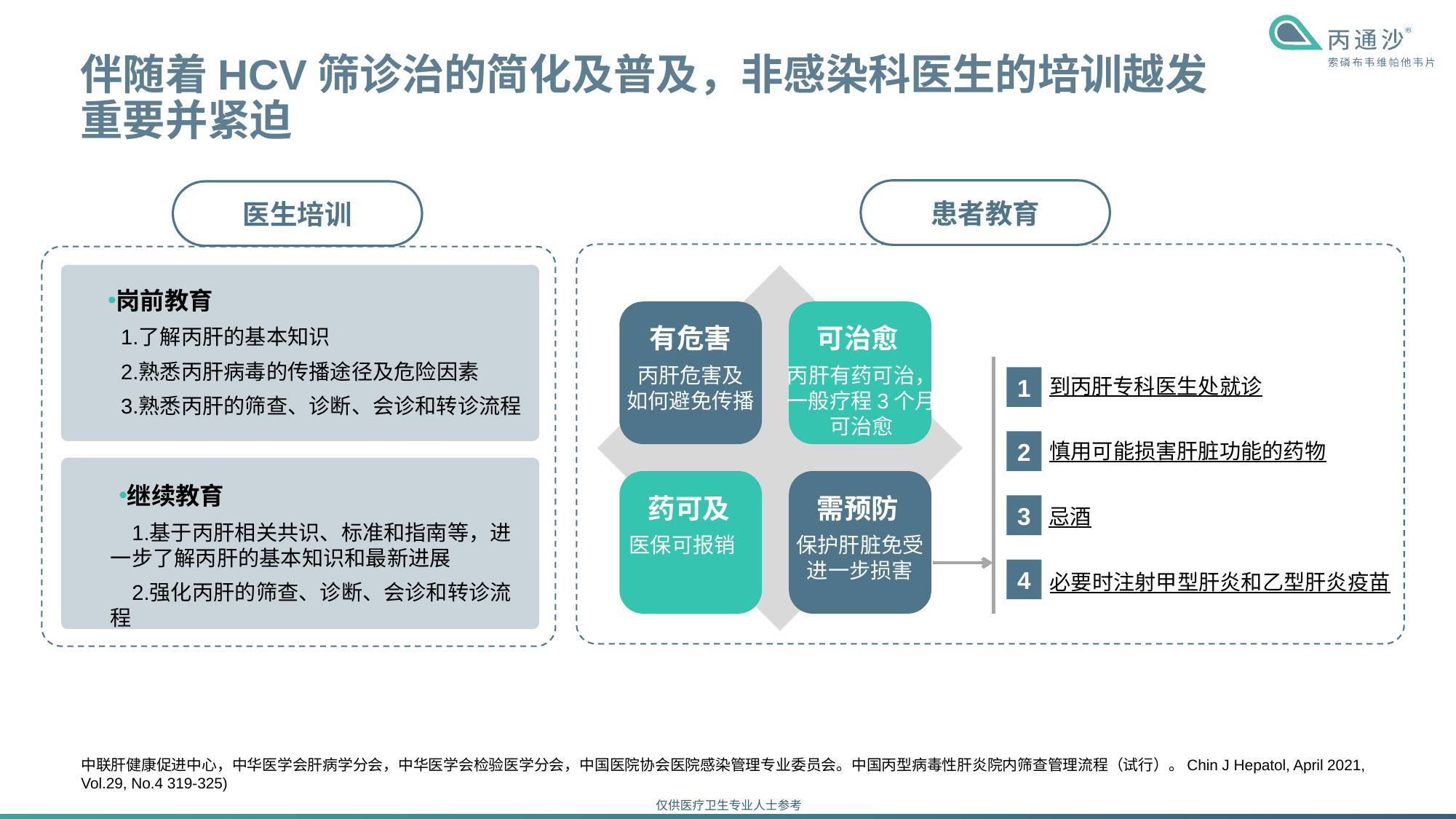

# 伴随着HCV筛诊治的简化及普及，非感染科医生的培训越发重要并紧迫
患者教育
医生培训

有危害
可治愈
丙肝危害及
如何避免传播
丙肝有药可治，
一般疗程3个月
可治愈
药可及
需预防
医保可报销
保护肝脏免受
进一步损害
岗前教育
了解丙肝的基本知识
熟悉丙肝病毒的传播途径及危险因素
熟悉丙肝的筛查、诊断、会诊和转诊流程
1
到丙肝专科医生处就诊
2
慎用可能损害肝脏功能的药物

继续教育
基于丙肝相关共识、标准和指南等，进一步了解丙肝的基本知识和最新进展
强化丙肝的筛查、诊断、会诊和转诊流程
3
忌酒
4
必要时注射甲型肝炎和乙型肝炎疫苗
中联肝健康促进中心，中华医学会肝病学分会，中华医学会检验医学分会，中国医院协会医院感染管理专业委员会。中国丙型病毒性肝炎院内筛查管理流程（试行）。Chin J Hepatol, April 2021, Vol.29, No.4 319-325)